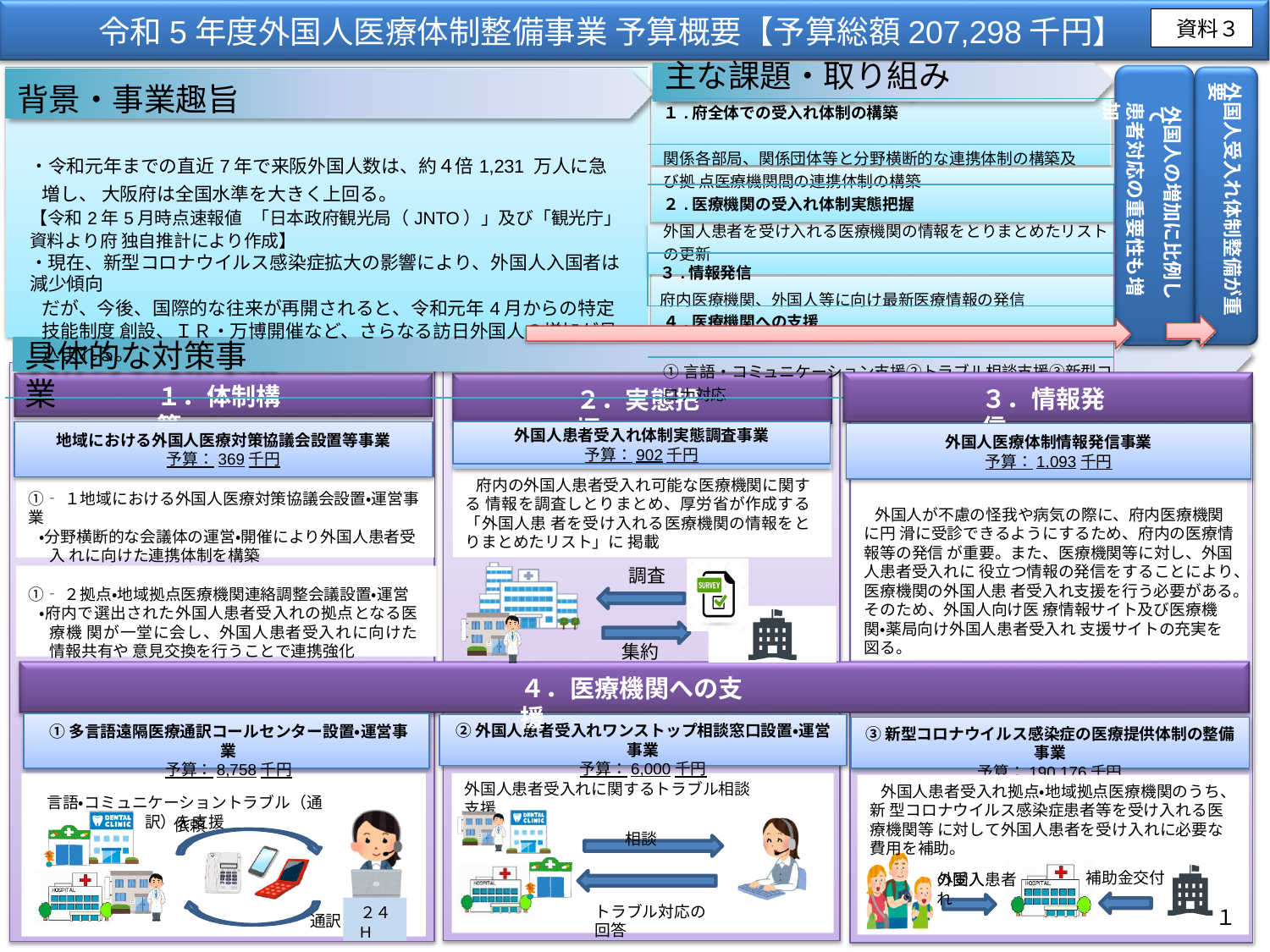

資料３
# 令和5年度外国人医療体制整備事業 予算概要【予算総額207,298千円】

| 背景・事業趣旨 | 主な課題・取り組み |
| --- | --- |
|  | １.府全体での受入れ体制の構築 |
| ・令和元年までの直近7年で来阪外国人数は、約４倍1,231 万人に急増し、 大阪府は全国水準を大きく上回る。 【令和2年5月時点速報値 「⽇本政府観光局（JNTO）」及び「観光庁」資料より府 独自推計により作成】 ・現在、新型コロナウイルス感染症拡大の影響により、外国人入国者は減少傾向 だが、今後、国際的な往来が再開されると、令和元年4月からの特定技能制度 創設、ＩＲ・万博開催など、さらなる訪⽇外国人の増加が見込まれる。 | 関係各部局、関係団体等と分野横断的な連携体制の構築及び拠 点医療機関間の連携体制の構築 |
|  | ２.医療機関の受入れ体制実態把握 外国人患者を受け入れる医療機関の情報をとりまとめたリストの更新 |
|  | ３.情報発信 府内医療機関、外国人等に向け最新医療情報の発信 |
|  | ４.医療機関への支援 |
|  | ①言語・コミュニケーション支援②トラブル相談支援③新型コロナ対応 |

外国人受入れ体制整備が重要

外国人の増加に比例して
患者対応の重要性も増加

具体的な対策事業

１．体制構築
３．情報発信
２．実態把握

外国人患者受入れ体制実態調査事業
予算：902千円

地域における外国人医療対策協議会設置等事業
予算：369千円
外国人医療体制情報発信事業
予算：1,093千円

府内の外国人患者受入れ可能な医療機関に関する 情報を調査しとりまとめ、厚労省が作成する「外国人患 者を受け入れる医療機関の情報をとりまとめたリスト」に 掲載
調査

①‐１地域における外国人医療対策協議会設置・運営事業
・分野横断的な会議体の運営・開催により外国人患者受入 れに向けた連携体制を構築

①‐２拠点・地域拠点医療機関連絡調整会議設置・運営
・府内で選出された外国人患者受入れの拠点となる医療機 関が一堂に会し、外国人患者受入れに向けた情報共有や 意見交換を行うことで連携強化
外国人が不慮の怪我や病気の際に、府内医療機関に円 滑に受診できるようにするため、府内の医療情報等の発信 が重要。また、医療機関等に対し、外国人患者受入れに 役立つ情報の発信をすることにより、医療機関の外国人患 者受入れ支援を行う必要がある。そのため、外国人向け医 療情報サイト及び医療機関・薬局向け外国人患者受入れ 支援サイトの充実を図る。

集約
４．医療機関への支援

②外国人患者受入れワンストップ相談窓口設置・運営事業
予算：6,000千円
①多言語遠隔医療通訳コールセンター設置・運営事業
予算：8,758千円

言語・コミュニケーショントラブル（通訳）を支援

③新型コロナウイルス感染症の医療提供体制の整備事業
予算：190,176千円
外国人患者受入れに関するトラブル相談支援
相談

外国人患者受入れ拠点・地域拠点医療機関のうち、新 型コロナウイルス感染症患者等を受け入れる医療機関等 に対して外国人患者を受け入れに必要な費用を補助。
外国人患者

依頼

補助金交付

の受入れ

２４H
トラブル対応の回答

１
1
通訳